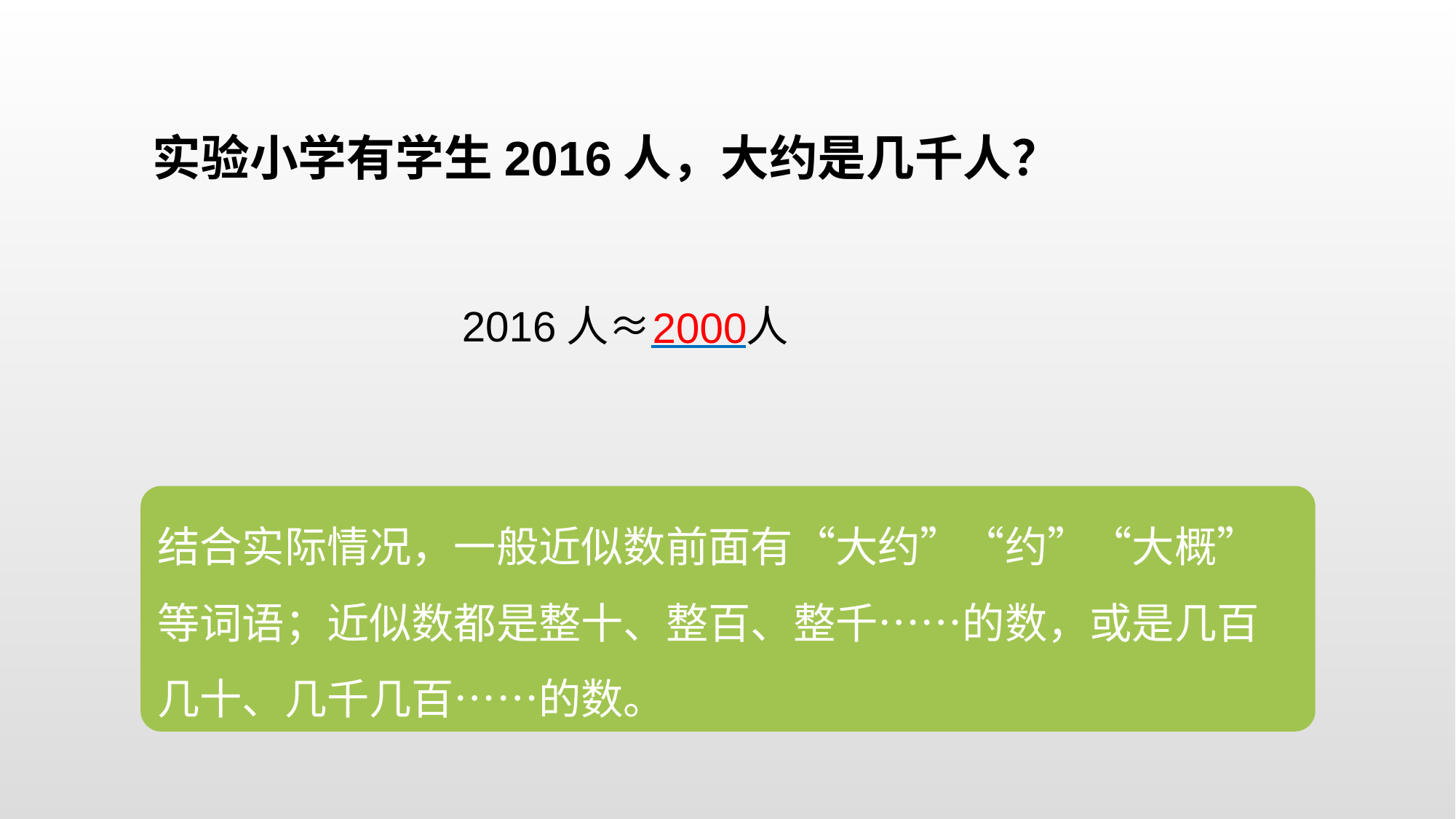

实验小学有学生2016人，大约是几千人？
2016人≈          人
2000
结合实际情况，一般近似数前面有“大约”“约”“大概”等词语；近似数都是整十、整百、整千……的数，或是几百几十、几千几百……的数。